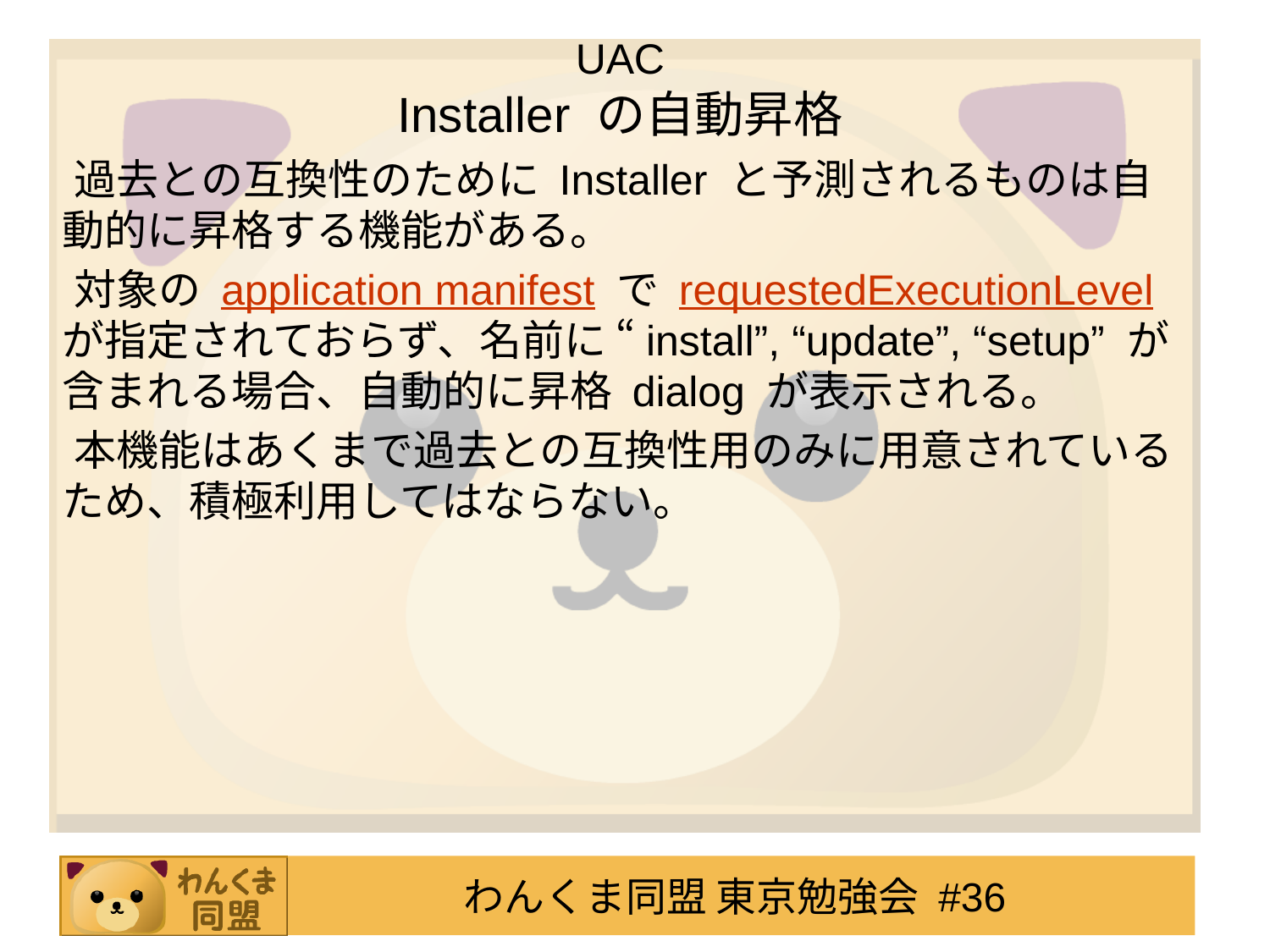

# UAC Installer の自動昇格
過去との互換性のために Installer と予測されるものは自動的に昇格する機能がある。
対象の application manifest で requestedExecutionLevel が指定されておらず、名前に “install”, “update”, “setup” が含まれる場合、自動的に昇格 dialog が表示される。
本機能はあくまで過去との互換性用のみに用意されているため、積極利用してはならない。